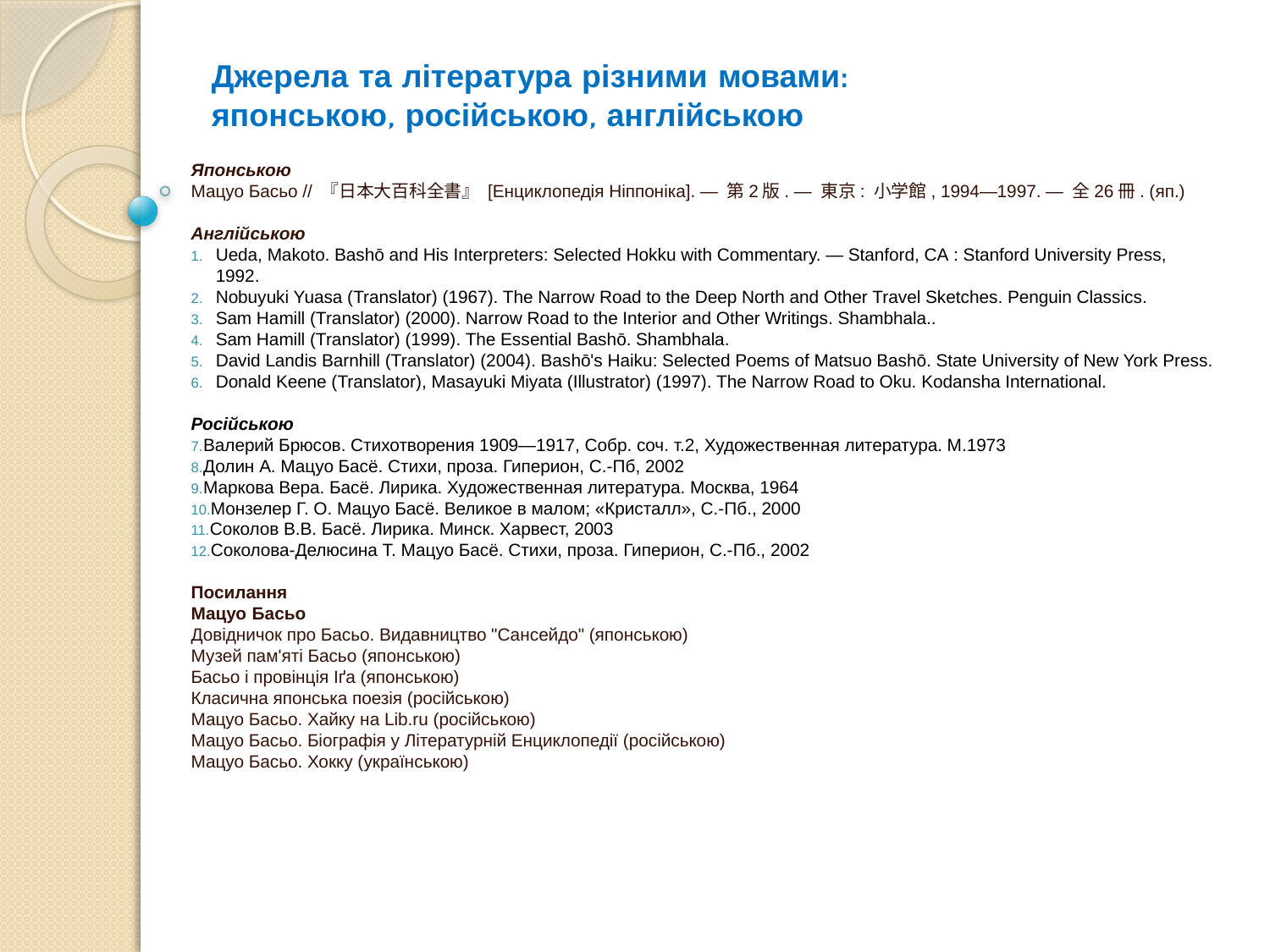

# Джерела та література різними мовами: японською, російською, англійською
Японською
Мацуо Басьо // 『日本大百科全書』 [Енциклопедія Ніппоніка]. — 第2版. — 東京: 小学館, 1994—1997. — 全26冊. (яп.)

Англійською
Ueda, Makoto. Bashō and His Interpreters: Selected Hokku with Commentary. — Stanford, CA : Stanford University Press, 1992.
Nobuyuki Yuasa (Translator) (1967). The Narrow Road to the Deep North and Other Travel Sketches. Penguin Classics.
Sam Hamill (Translator) (2000). Narrow Road to the Interior and Other Writings. Shambhala..
Sam Hamill (Translator) (1999). The Essential Bashō. Shambhala.
David Landis Barnhill (Translator) (2004). Bashō's Haiku: Selected Poems of Matsuo Bashō. State University of New York Press.
Donald Keene (Translator), Masayuki Miyata (Illustrator) (1997). The Narrow Road to Oku. Kodansha International.

Російською
Валерий Брюсов. Стихотворения 1909—1917, Собр. соч. т.2, Художественная литература. М.1973
Долин А. Мацуо Басё. Стихи, проза. Гиперион, С.-Пб, 2002
Маркова Вера. Басё. Лирика. Художественная литература. Москва, 1964
Монзелер Г. О. Мацуо Басё. Великое в малом; «Кристалл», С.-Пб., 2000
Соколов В.В. Басё. Лирика. Минск. Харвест, 2003
Соколова-Делюсина Т. Мацуо Басё. Стихи, проза. Гиперион, С.-Пб., 2002

Посилання
Мацуо Басьо
Довідничок про Басьо. Видавництво "Сансейдо" (японською)
Музей пам'яті Басьо (японською)
Басьо і провінція Іґа (японською)
Класична японська поезія (російською)
Мацуо Басьо. Хайку на Lib.ru (російською)
Мацуо Басьо. Біографія у Літературній Енциклопедії (російською)
Мацуо Басьо. Хокку (українською)